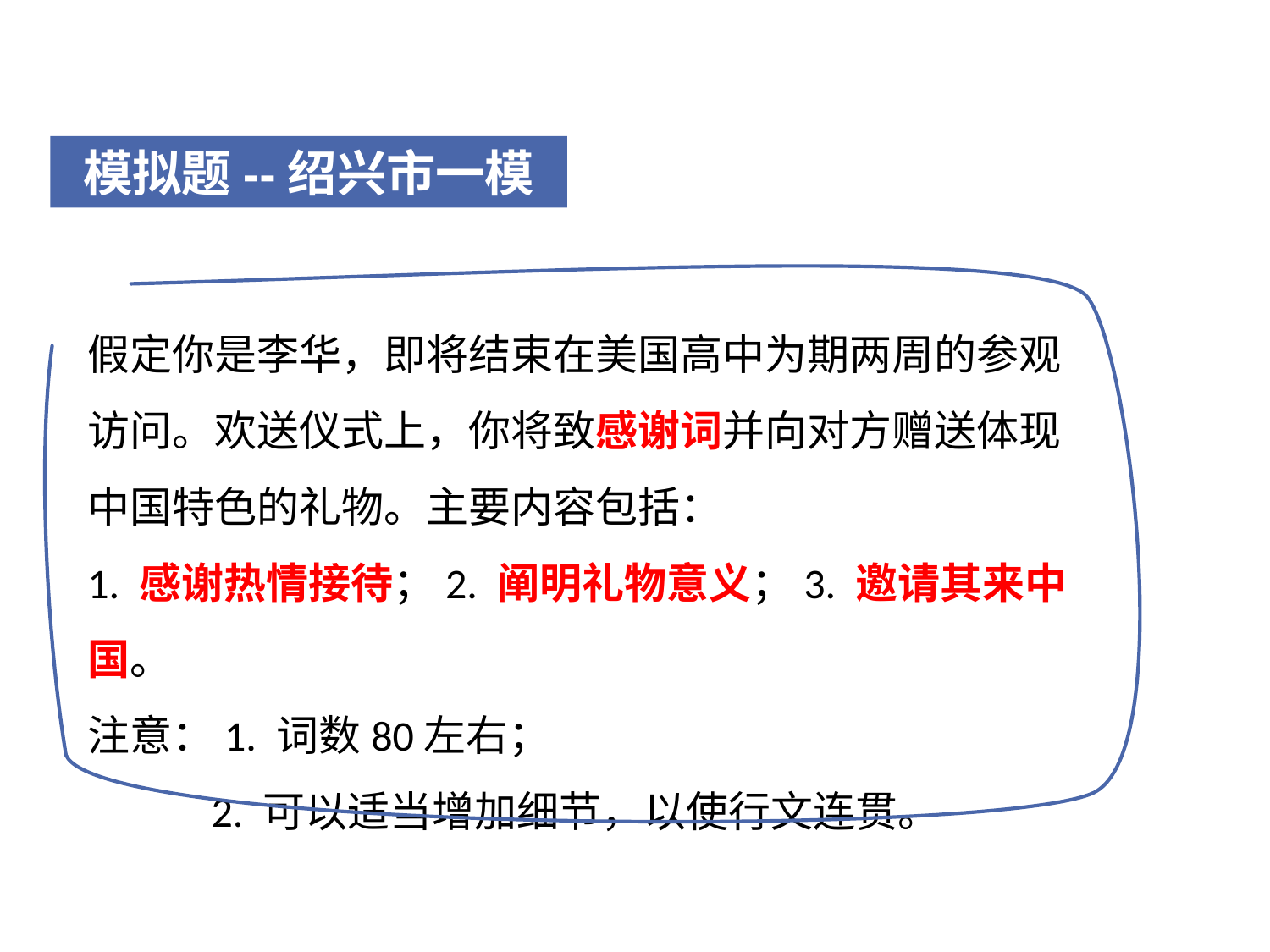

模拟题--绍兴市一模

假定你是李华，即将结束在美国高中为期两周的参观访问。欢送仪式上，你将致感谢词并向对方赠送体现中国特色的礼物。主要内容包括：
1. 感谢热情接待；2. 阐明礼物意义；3. 邀请其来中国。
注意：1. 词数80左右；
             2. 可以适当增加细节，以使行文连贯。